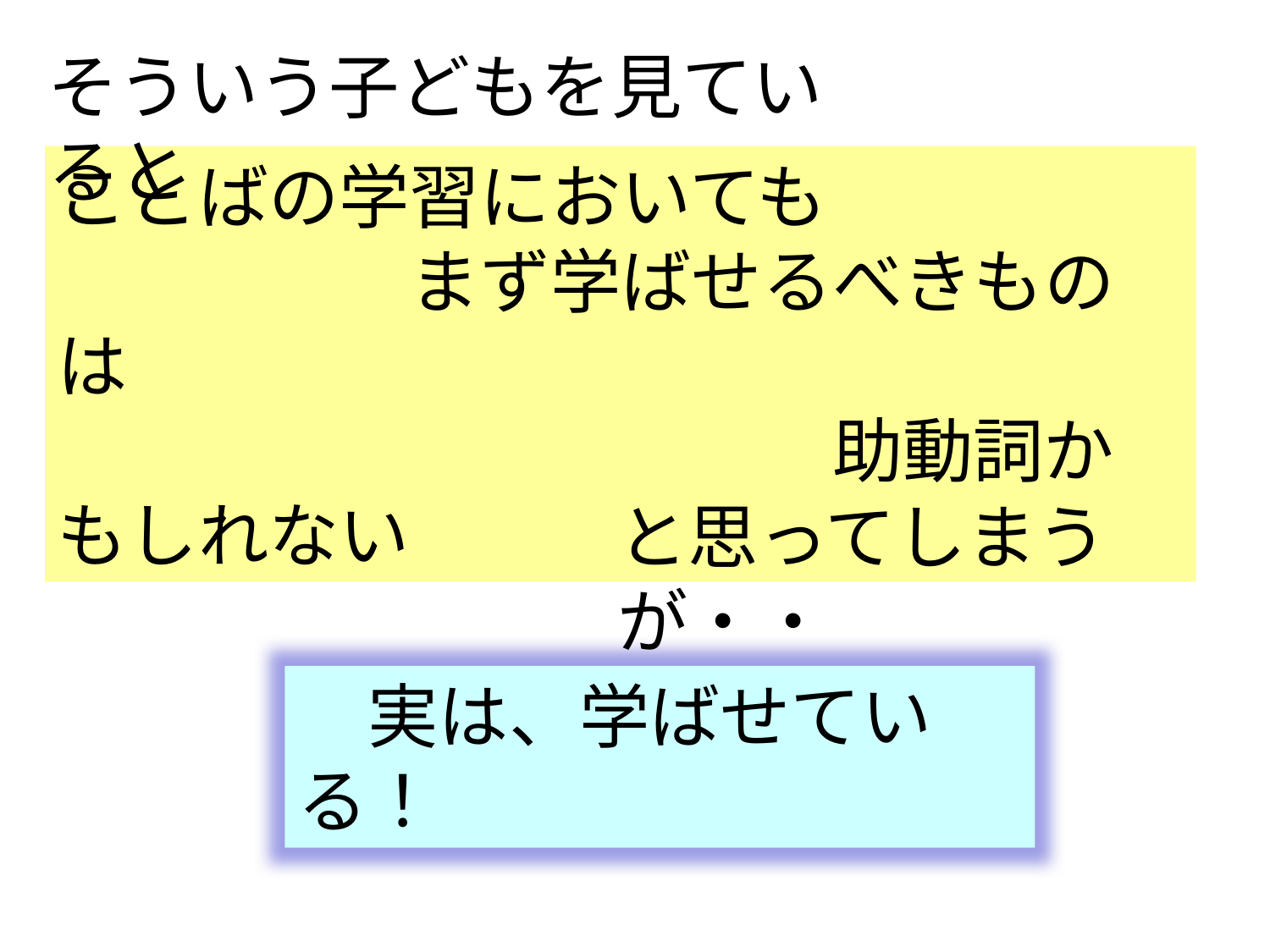

そういう子どもを見ていると
ことばの学習においても
　　　　　まず学ばせるべきものは
　　　　　　　　　　　助動詞かもしれない
と思ってしまうが・・
　実は、学ばせている！